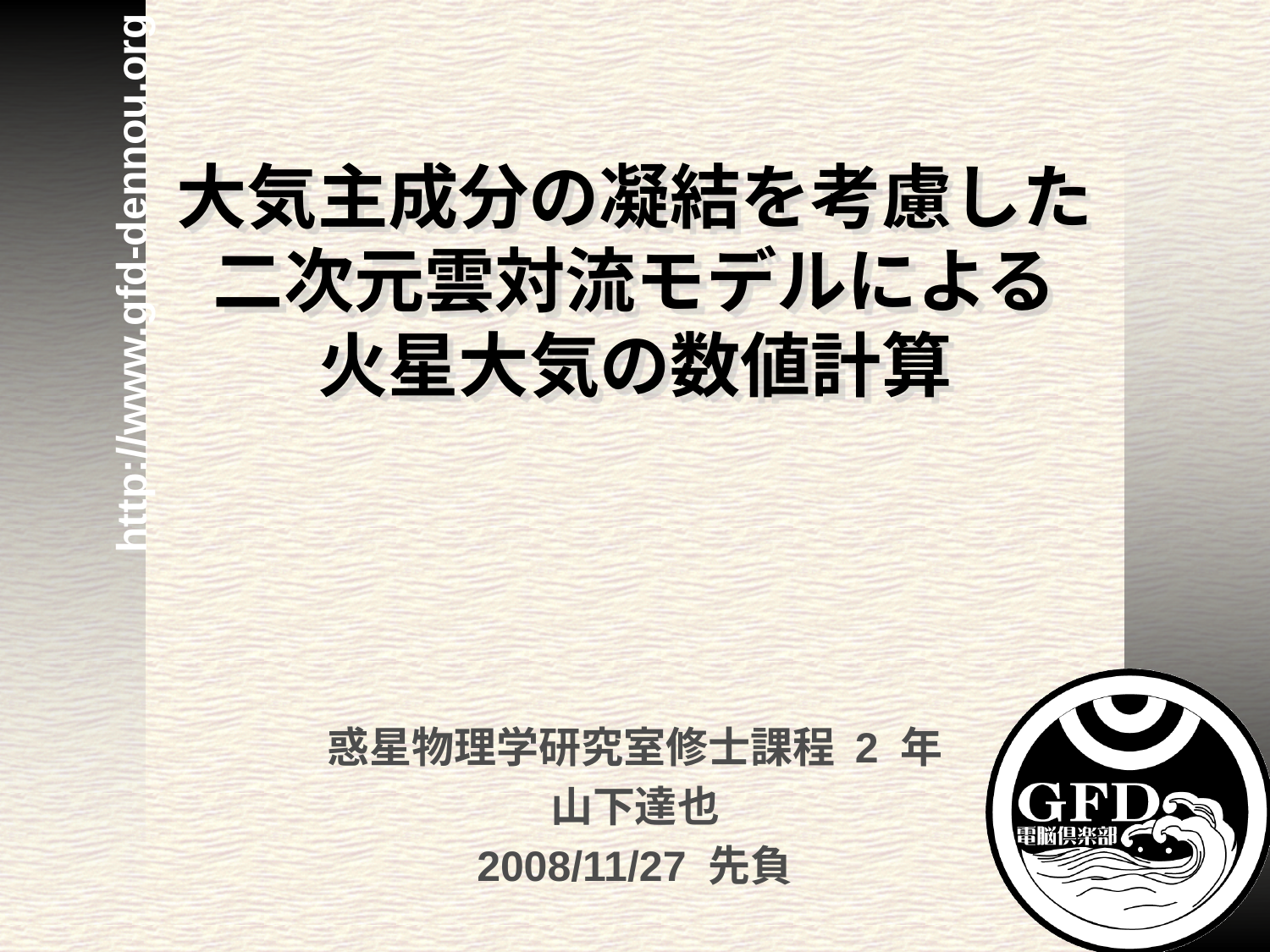

# 大気主成分の凝結を考慮した 二次元雲対流モデルによる 火星大気の数値計算
惑星物理学研究室修士課程 2 年
山下達也
2008/11/27 先負